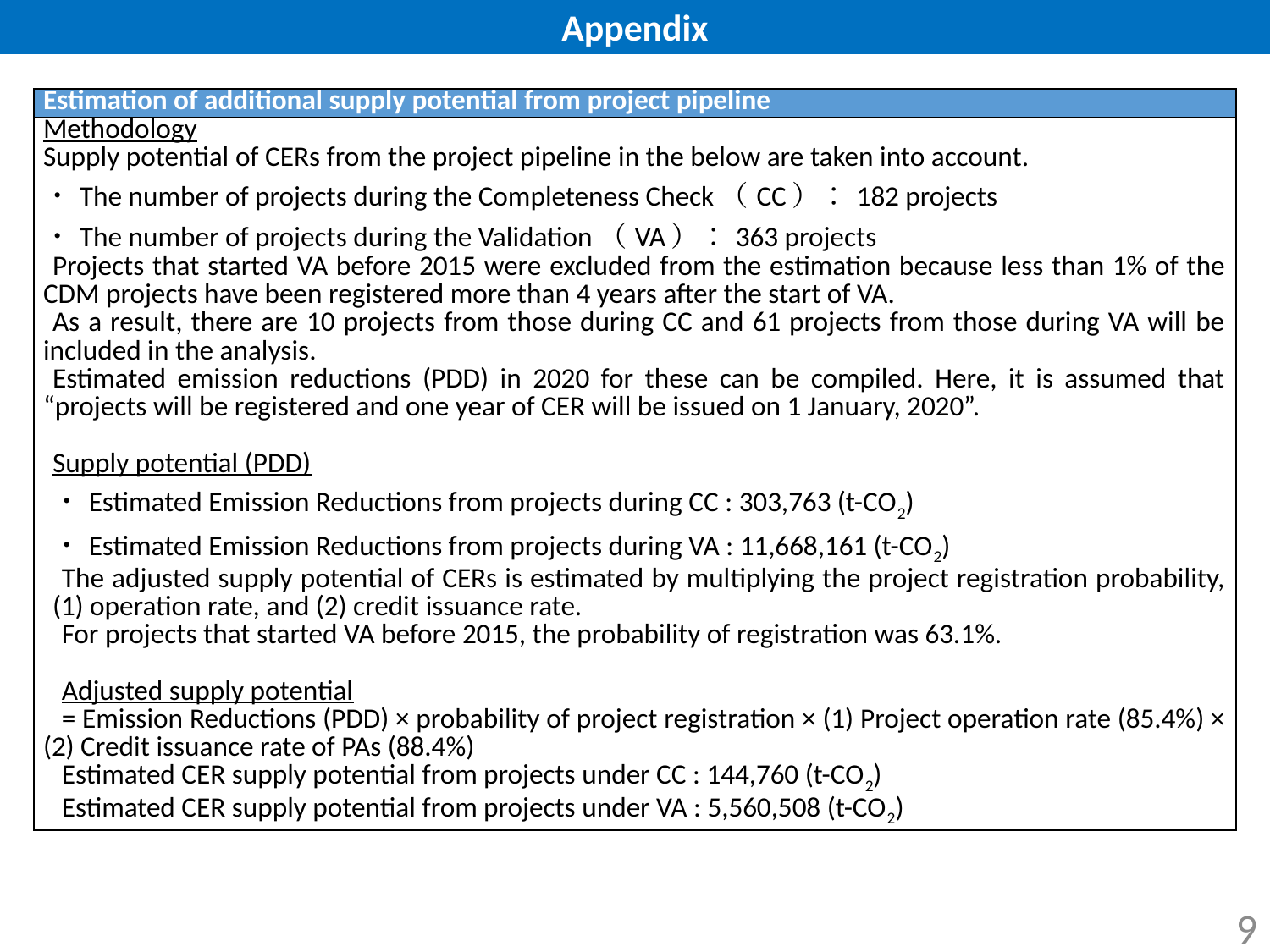

Appendix
| Estimation of additional supply potential from project pipeline |
| --- |
| Methodology Supply potential of CERs from the project pipeline in the below are taken into account. ・The number of projects during the Completeness Check（CC）：182 projects ・The number of projects during the Validation（VA）：363 projects Projects that started VA before 2015 were excluded from the estimation because less than 1% of the CDM projects have been registered more than 4 years after the start of VA. As a result, there are 10 projects from those during CC and 61 projects from those during VA will be included in the analysis. Estimated emission reductions (PDD) in 2020 for these can be compiled. Here, it is assumed that “projects will be registered and one year of CER will be issued on 1 January, 2020”.   Supply potential (PDD) ・Estimated Emission Reductions from projects during CC : 303,763 (t-CO2) ・Estimated Emission Reductions from projects during VA : 11,668,161 (t-CO2) The adjusted supply potential of CERs is estimated by multiplying the project registration probability, (1) operation rate, and (2) credit issuance rate. For projects that started VA before 2015, the probability of registration was 63.1%.   Adjusted supply potential = Emission Reductions (PDD) × probability of project registration × (1) Project operation rate (85.4%) × (2) Credit issuance rate of PAs (88.4%) Estimated CER supply potential from projects under CC : 144,760 (t-CO2) Estimated CER supply potential from projects under VA : 5,560,508 (t-CO2) |
9